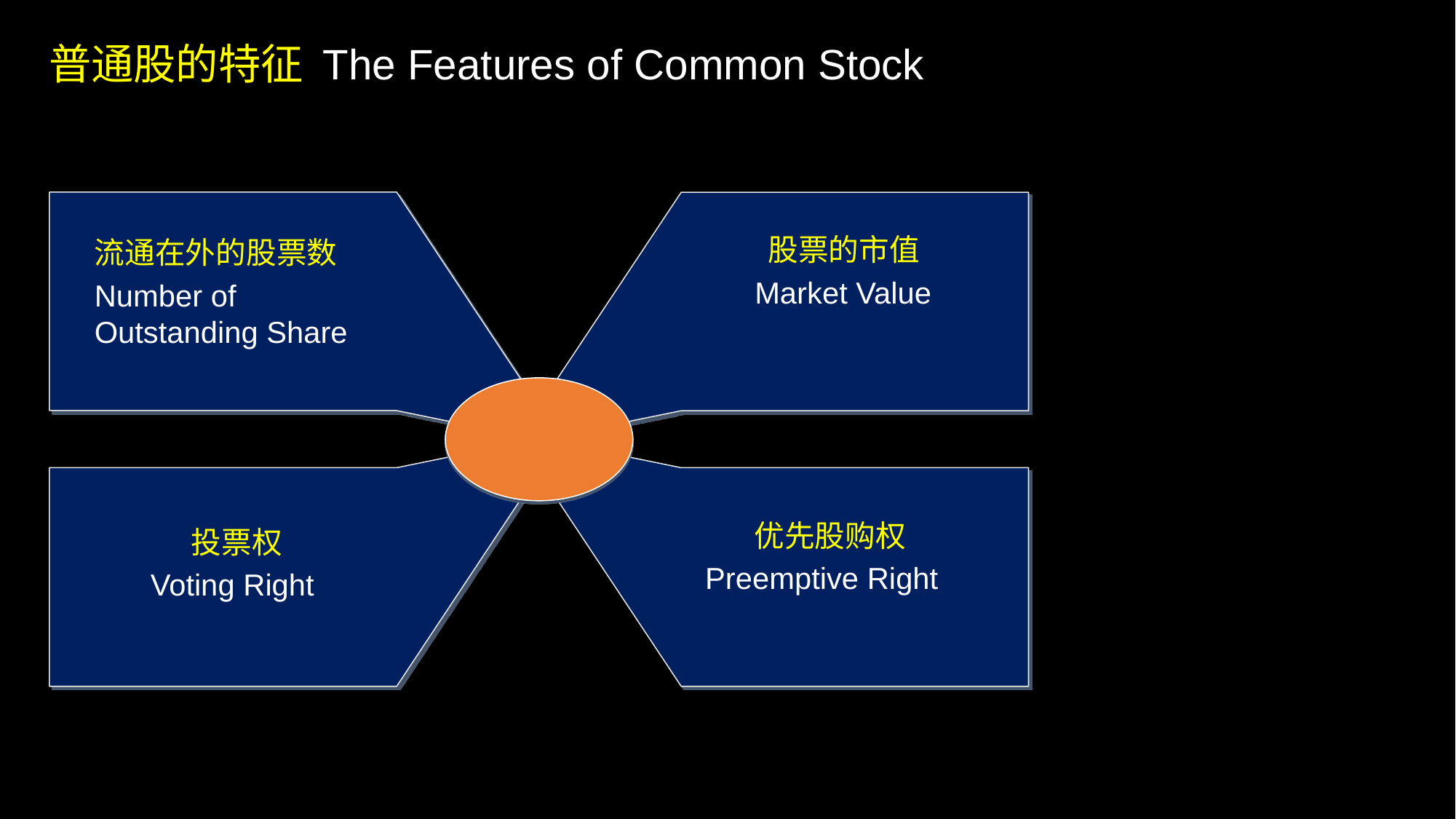

普通股的特征 The Features of Common Stock

流通在外的股票数
Number of Outstanding Share
股票的市值
Market Value

投票权
Voting Right
优先股购权
Preemptive Right